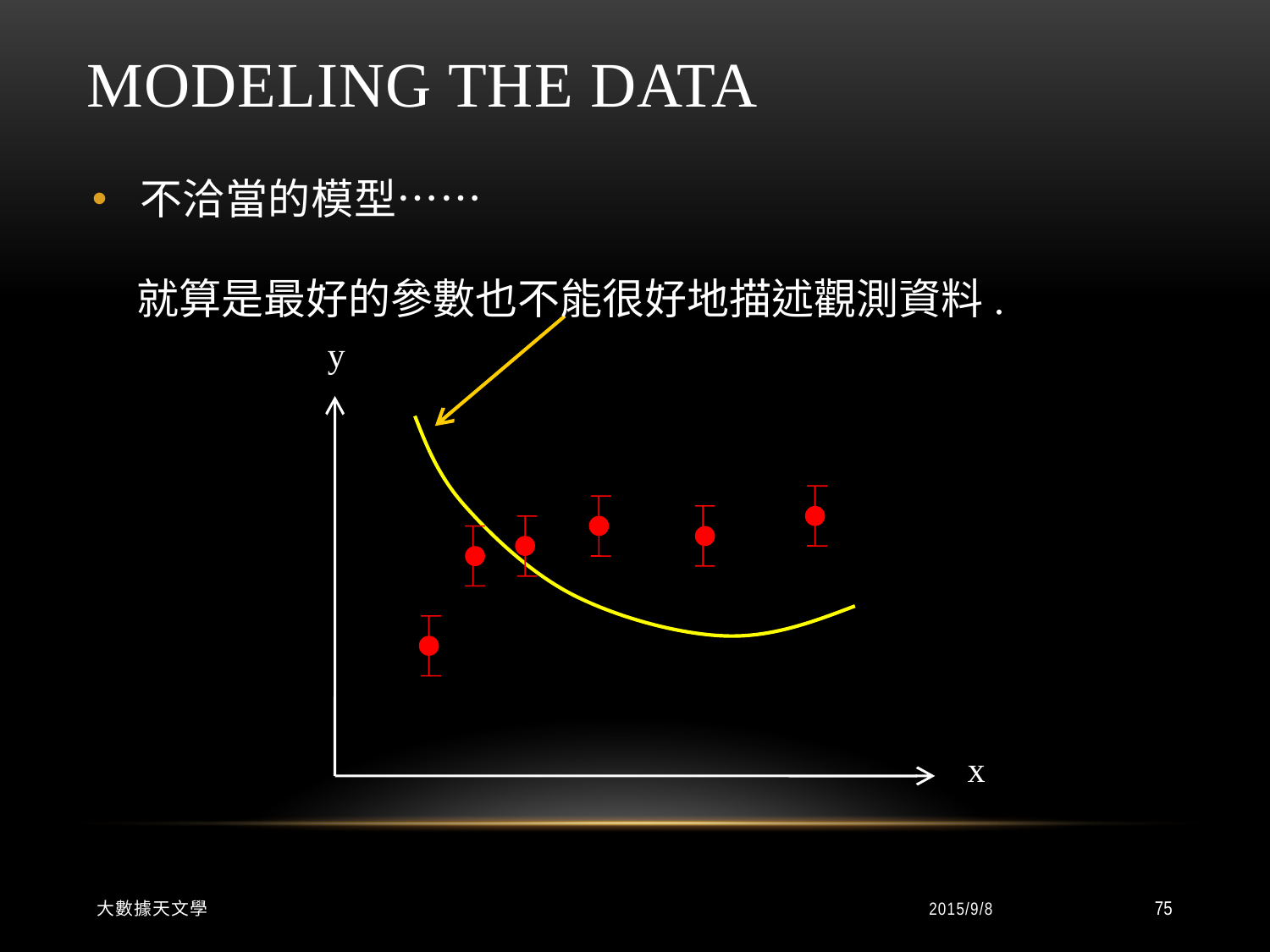

# Modeling the Data
不洽當的模型……
就算是最好的參數也不能很好地描述觀測資料.

y

x

大數據天文學
2015/9/8
75